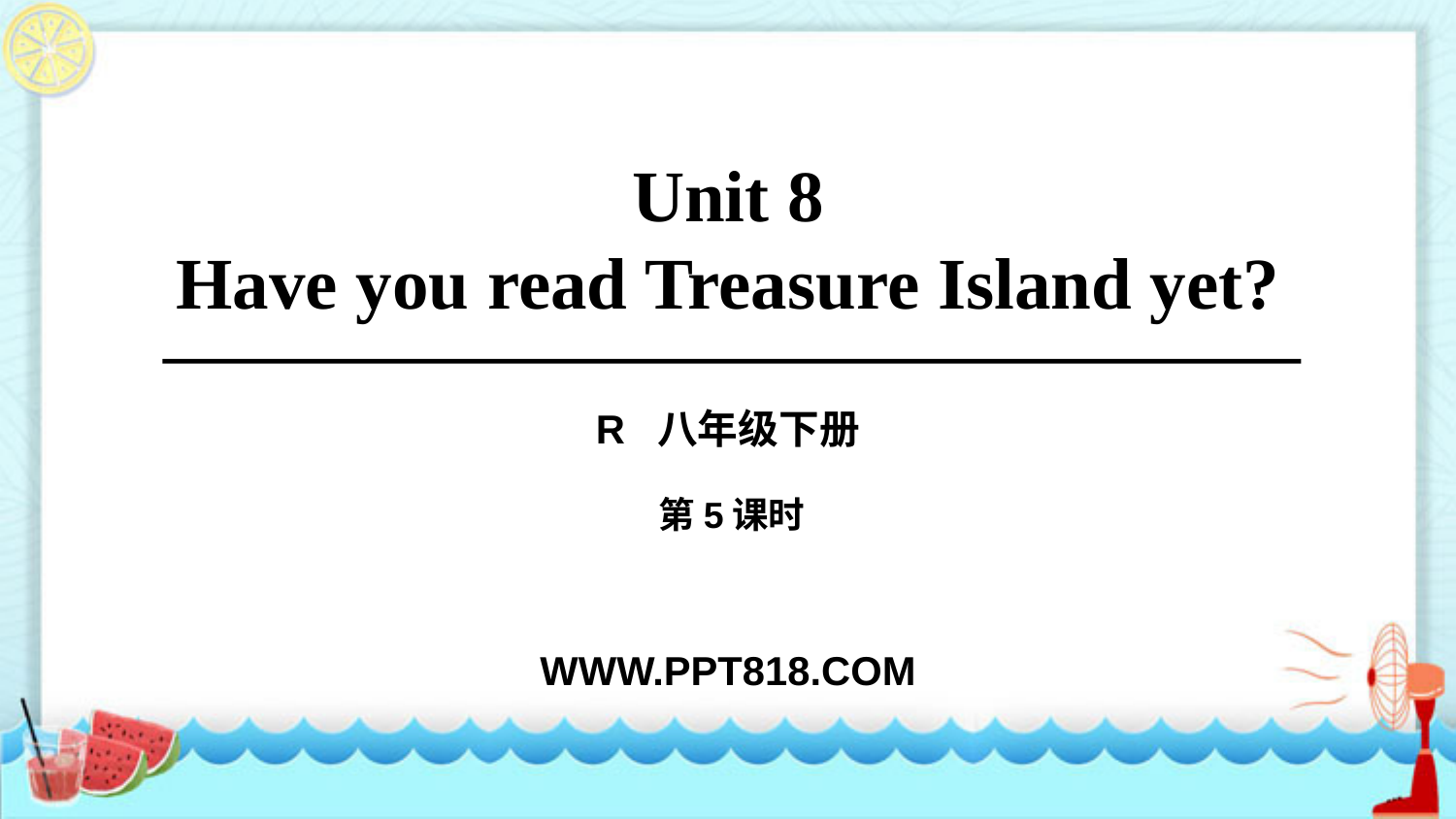

Unit 8
Have you read Treasure Island yet?

R  八年级下册
第5课时
WWW.PPT818.COM